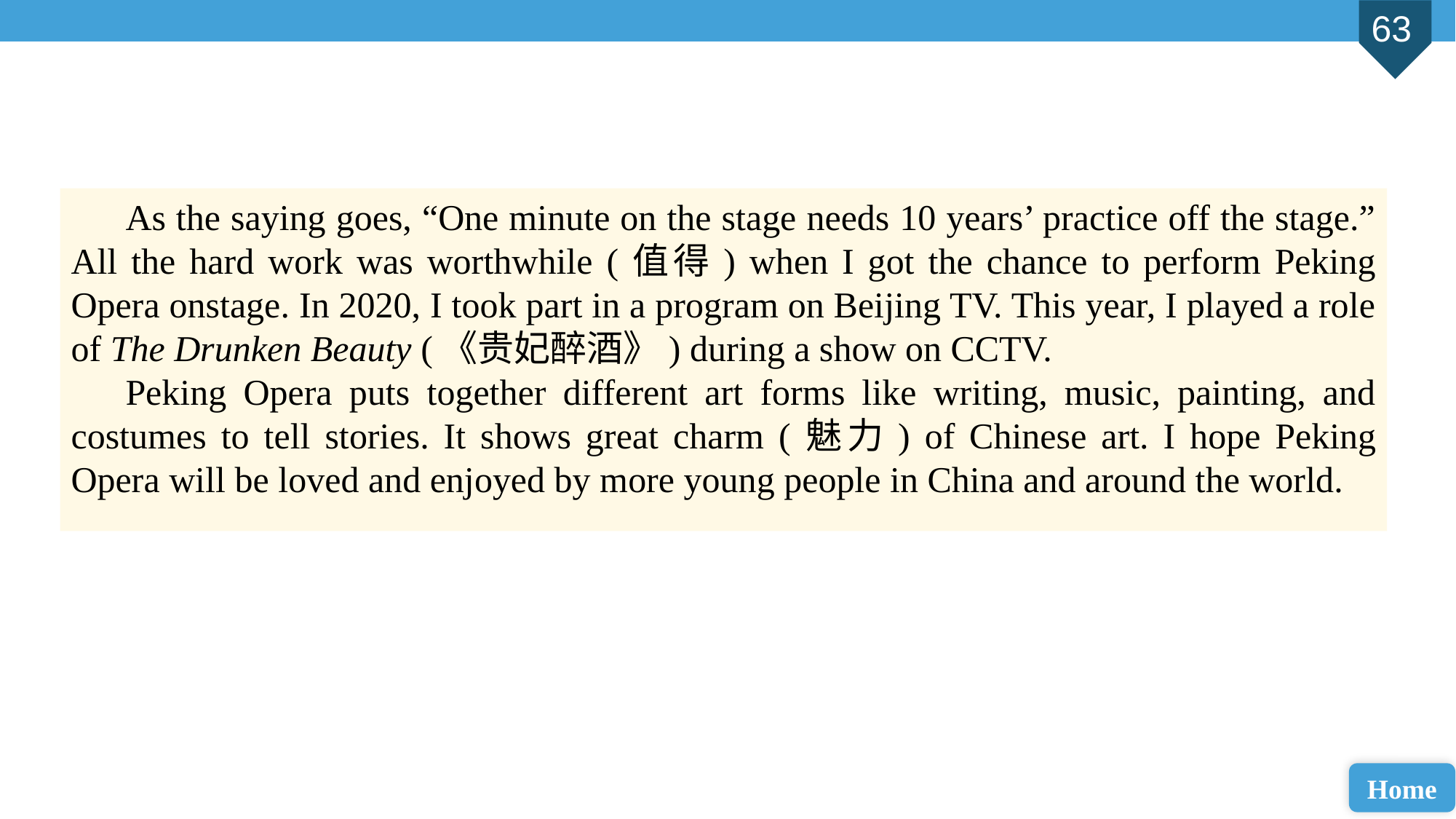

As the saying goes, “One minute on the stage needs 10 years’ practice off the stage.” All the hard work was worthwhile (值得) when I got the chance to perform Peking Opera onstage. In 2020, I took part in a program on Beijing TV. This year, I played a role of The Drunken Beauty (《贵妃醉酒》) during a show on CCTV.
Peking Opera puts together different art forms like writing, music, painting, and costumes to tell stories. It shows great charm (魅力) of Chinese art. I hope Peking Opera will be loved and enjoyed by more young people in China and around the world.